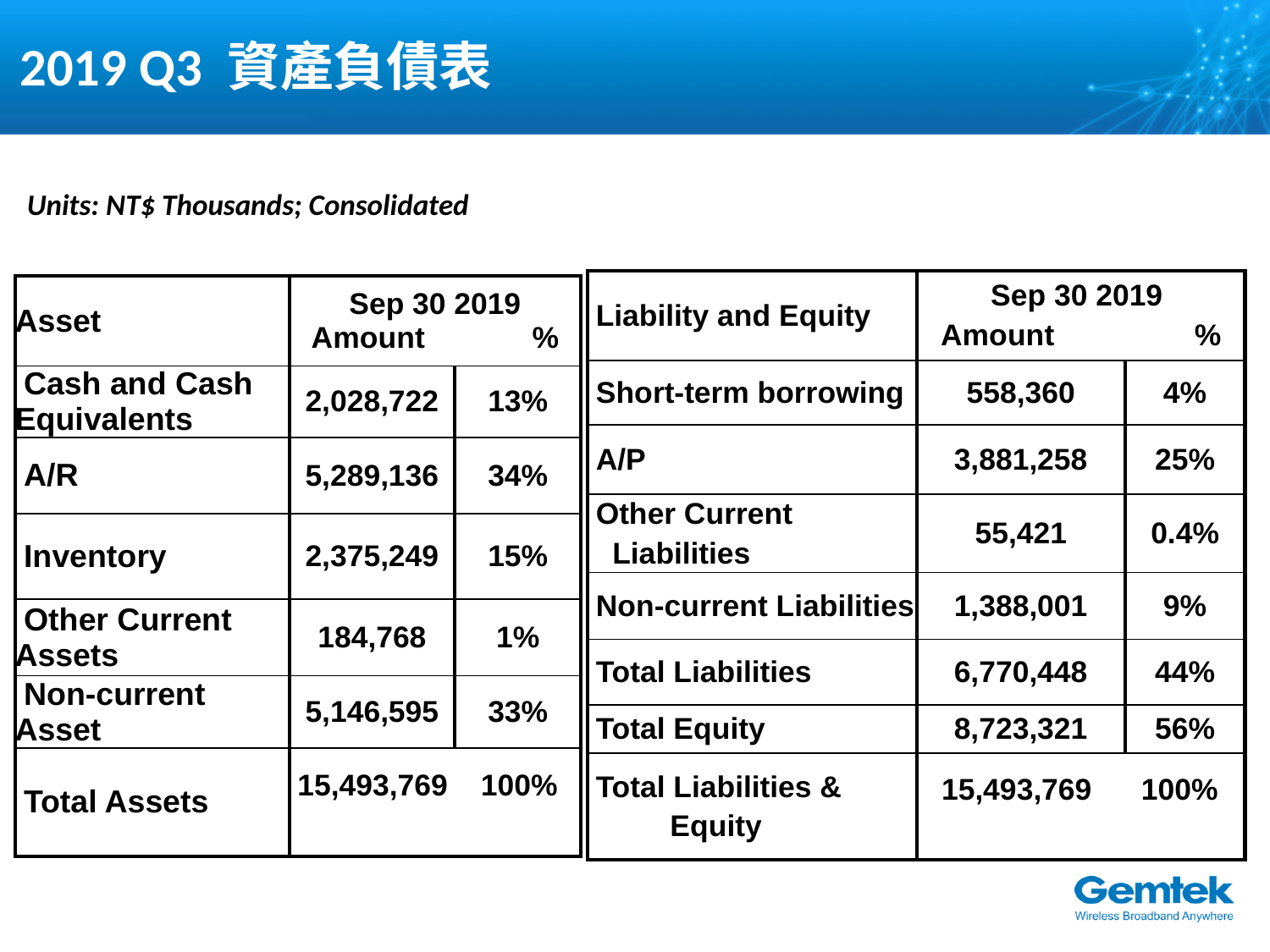

# 2019 Q3 資產負債表
Units: NT$ Thousands; Consolidated
| Liability and Equity | Sep 30 2019 Amount % |  |
| --- | --- | --- |
| Short-term borrowing | 558,360 | 4% |
| A/P | 3,881,258 | 25% |
| Other Current Liabilities | 55,421 | 0.4% |
| Non-current Liabilities | 1,388,001 | 9% |
| Total Liabilities | 6,770,448 | 44% |
| Total Equity | 8,723,321 | 56% |
| Total Liabilities & Equity | 15,493,769 100% |  |
| Asset | Sep 30 2019 Amount % |  |
| --- | --- | --- |
| Cash and Cash Equivalents | 2,028,722 | 13% |
| A/R | 5,289,136 | 34% |
| Inventory | 2,375,249 | 15% |
| Other Current Assets | 184,768 | 1% |
| Non-current Asset | 5,146,595 | 33% |
| Total Assets | 15,493,769 100% |  |